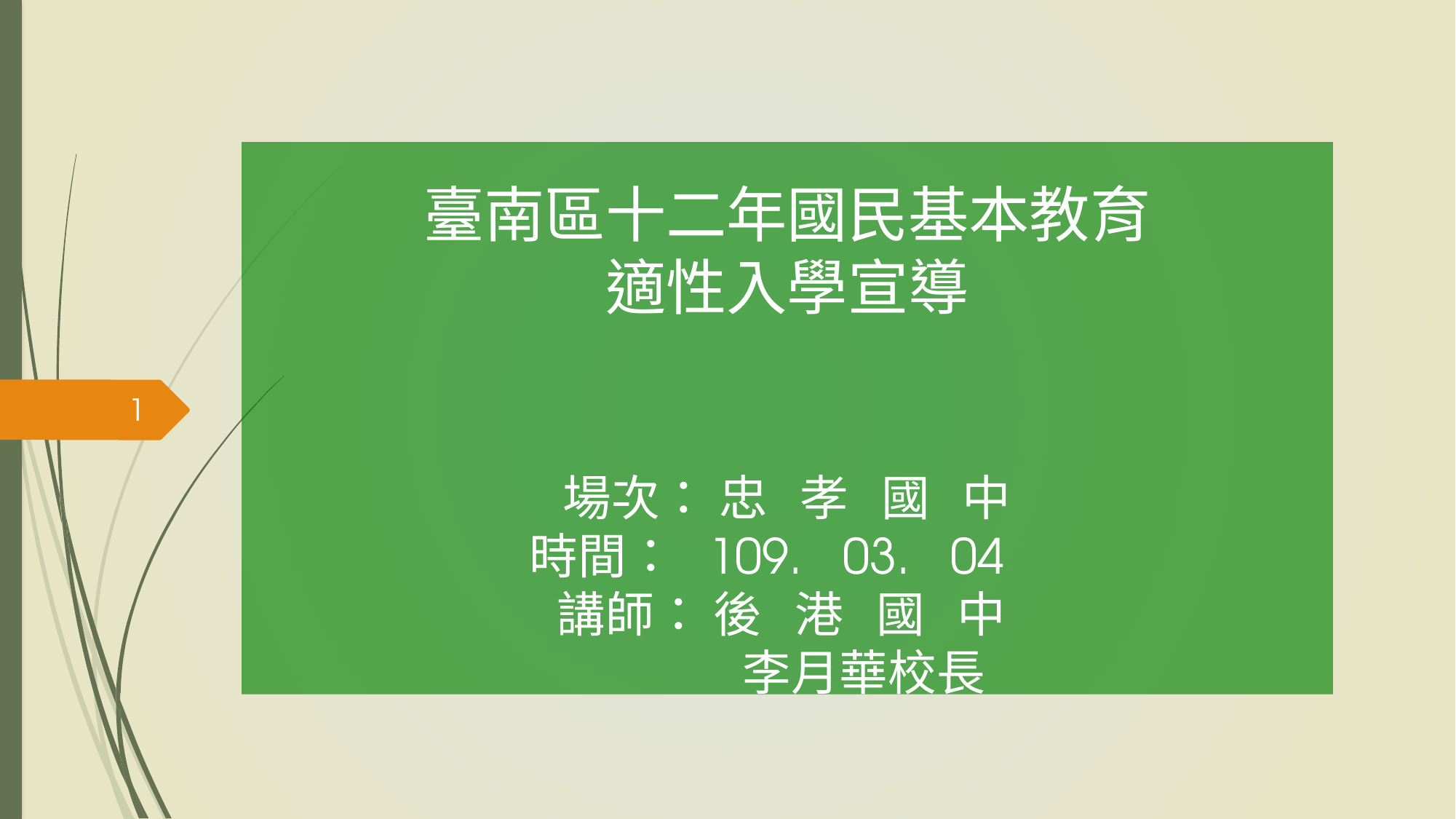

臺南區十二年國民基本教育
適性入學宣導

場次： 忠   孝   國   中
時間：  109.   03.   04
講師： 後   港   國   中
             李月華校長

#
1